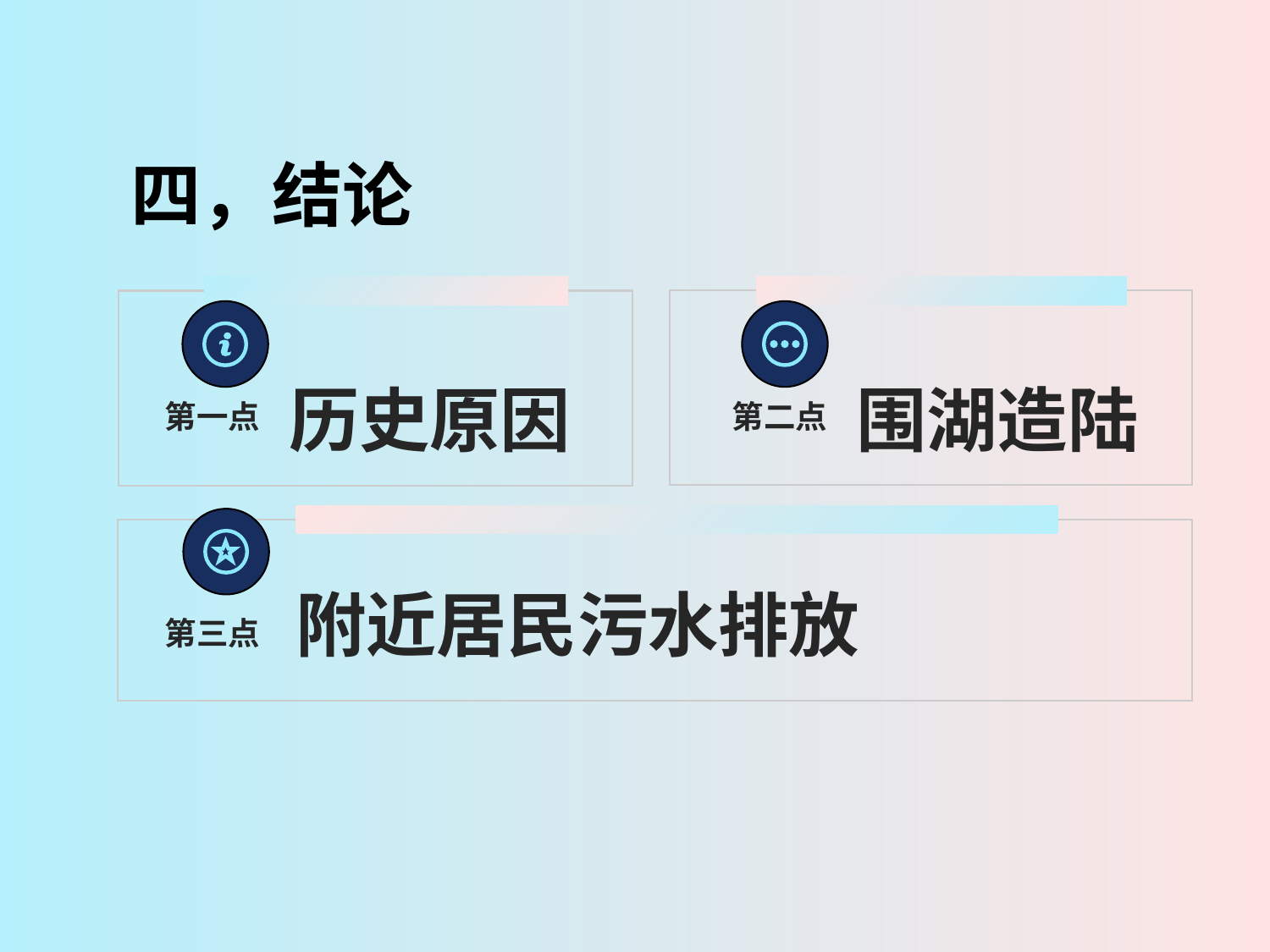

四，结论

围湖造陆
历史原因
第一点
第二点

附近居民污水排放
第三点